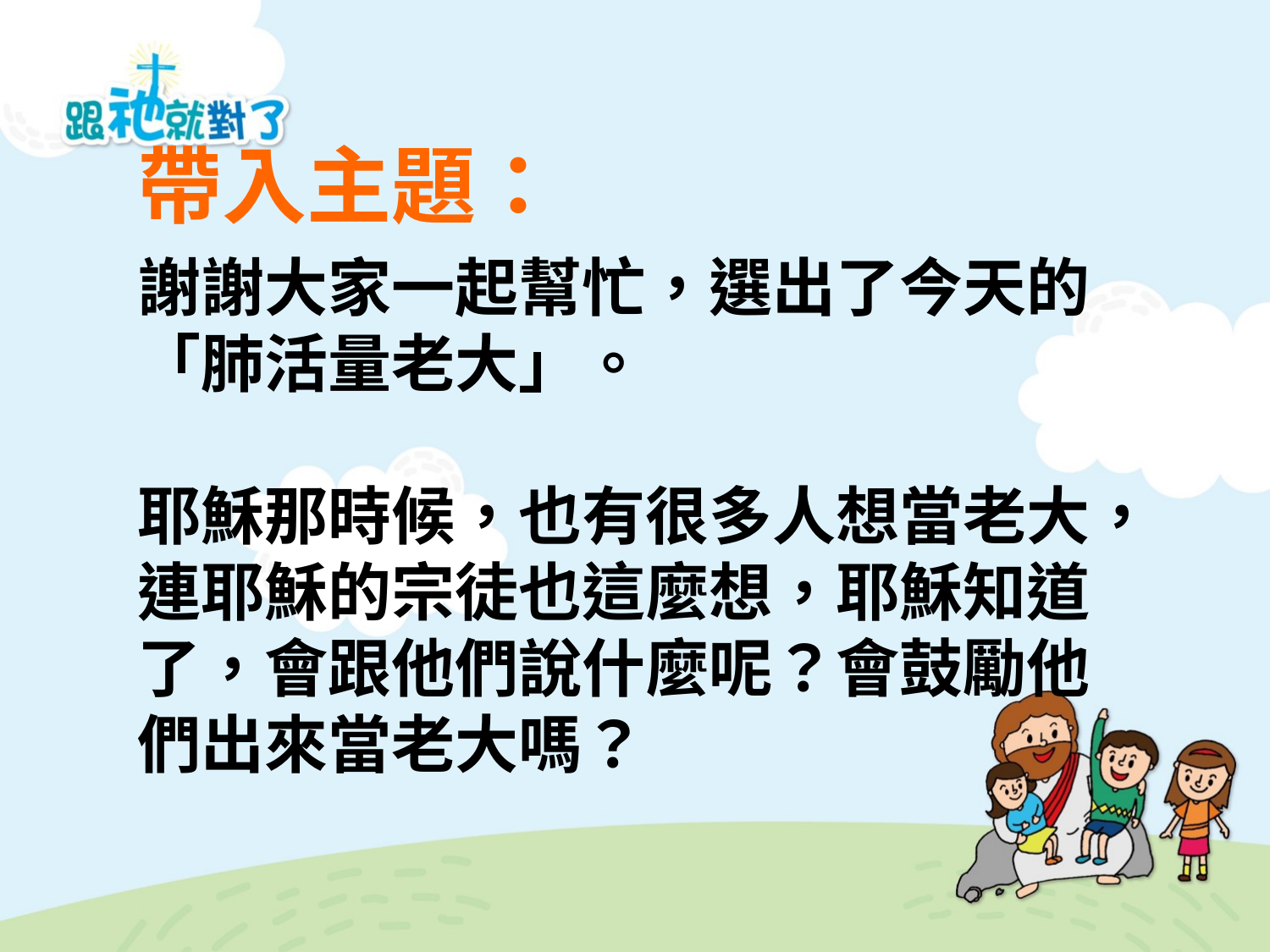

帶入主題：
謝謝大家一起幫忙，選出了今天的「肺活量老大」。

耶穌那時候，也有很多人想當老大，連耶穌的宗徒也這麼想，耶穌知道了，會跟他們說什麼呢？會鼓勵他們出來當老大嗎？